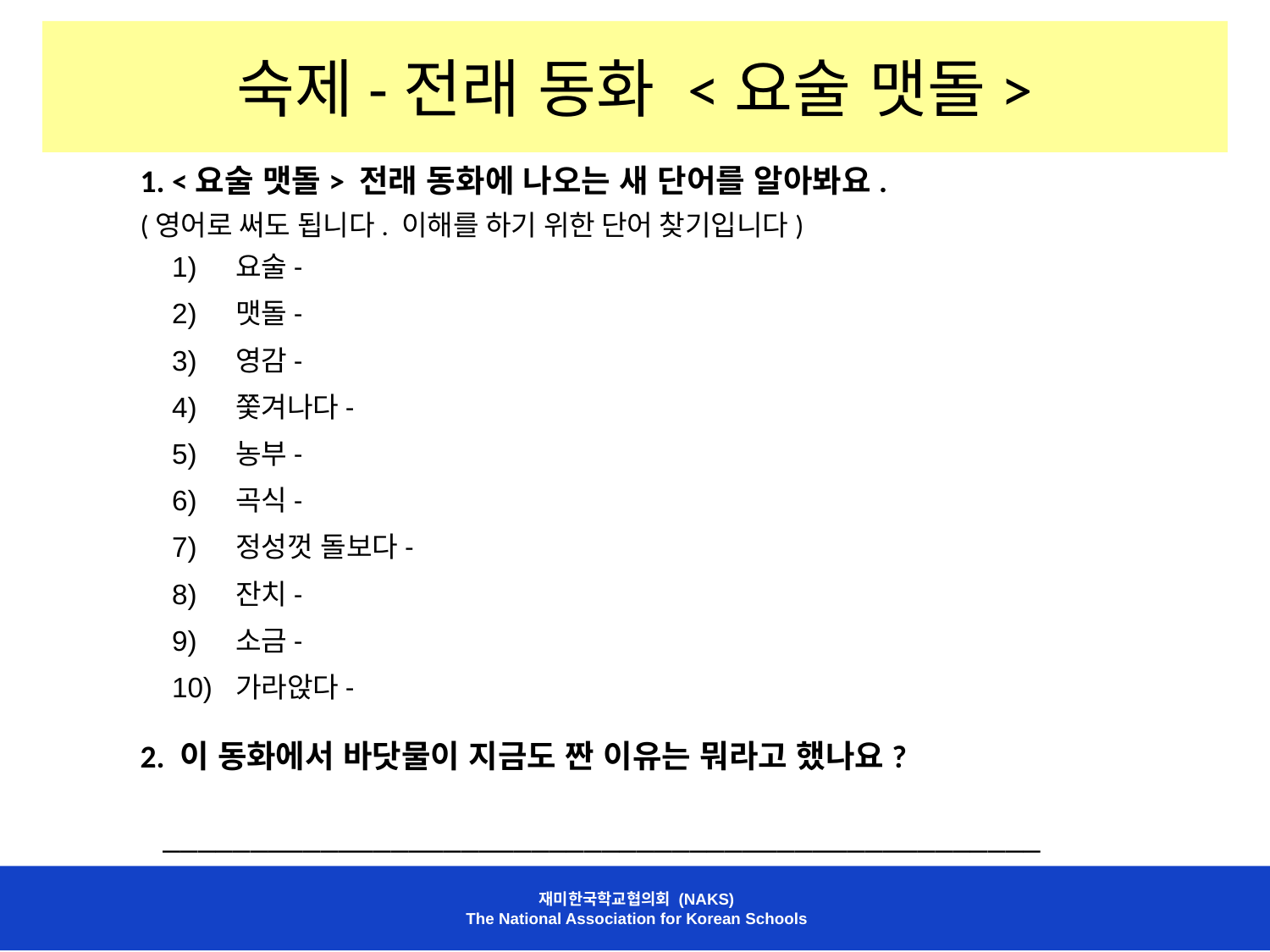

# 숙제-전래 동화 <요술 맷돌>
1. <요술 맷돌> 전래 동화에 나오는 새 단어를 알아봐요.
(영어로 써도 됩니다. 이해를 하기 위한 단어 찾기입니다)
요술-
맷돌-
영감-
쫓겨나다-
농부-
곡식-
정성껏 돌보다-
잔치-
소금-
가라앉다-

2. 이 동화에서 바닷물이 지금도 짠 이유는 뭐라고 했나요?

   __________________________________________________
재미한국학교협의회 (NAKS)
The National Association for Korean Schools